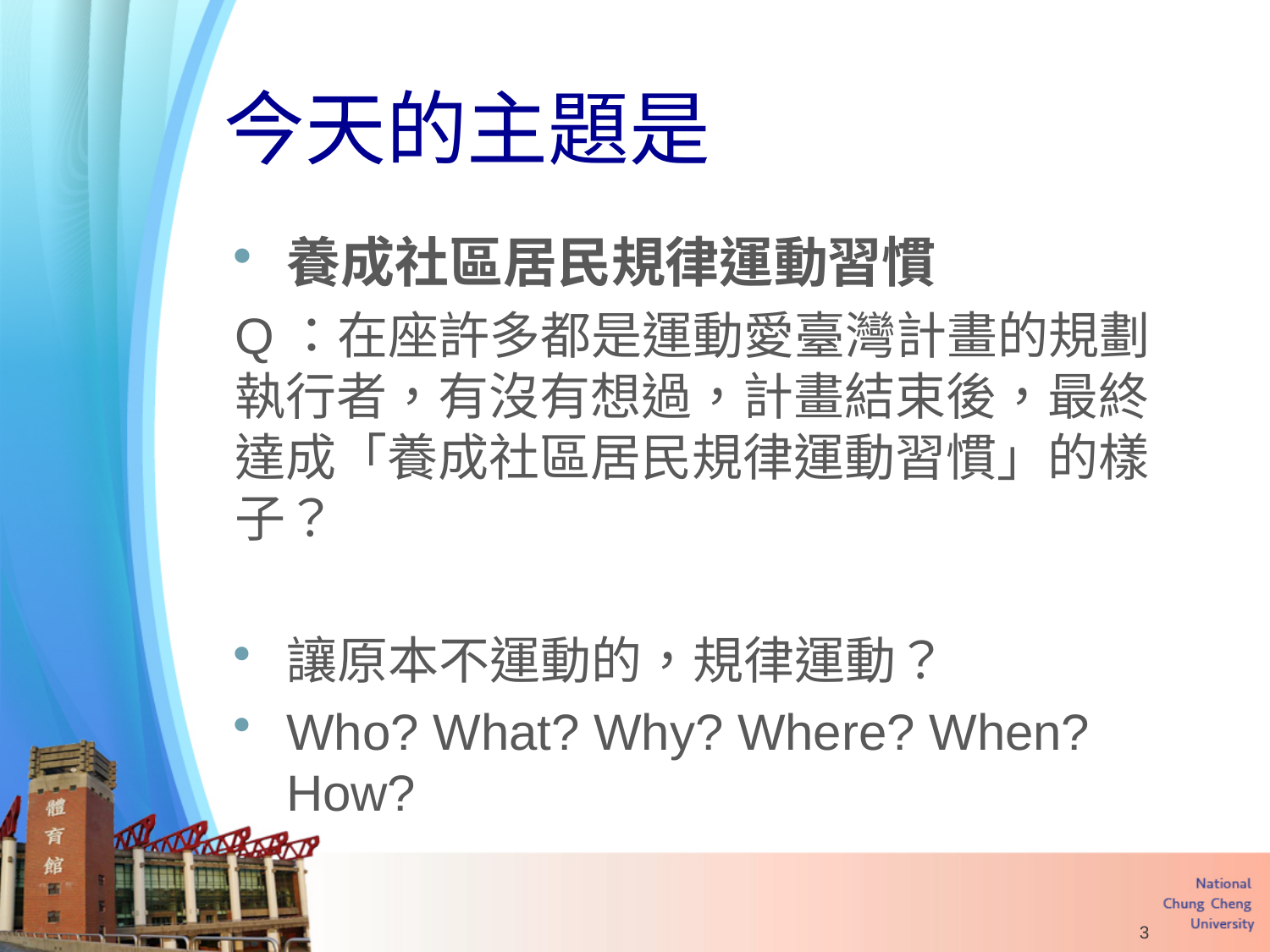

# 今天的主題是
養成社區居民規律運動習慣
Q：在座許多都是運動愛臺灣計畫的規劃執行者，有沒有想過，計畫結束後，最終達成「養成社區居民規律運動習慣」的樣子？

讓原本不運動的，規律運動？
Who? What? Why? Where? When? How?
3